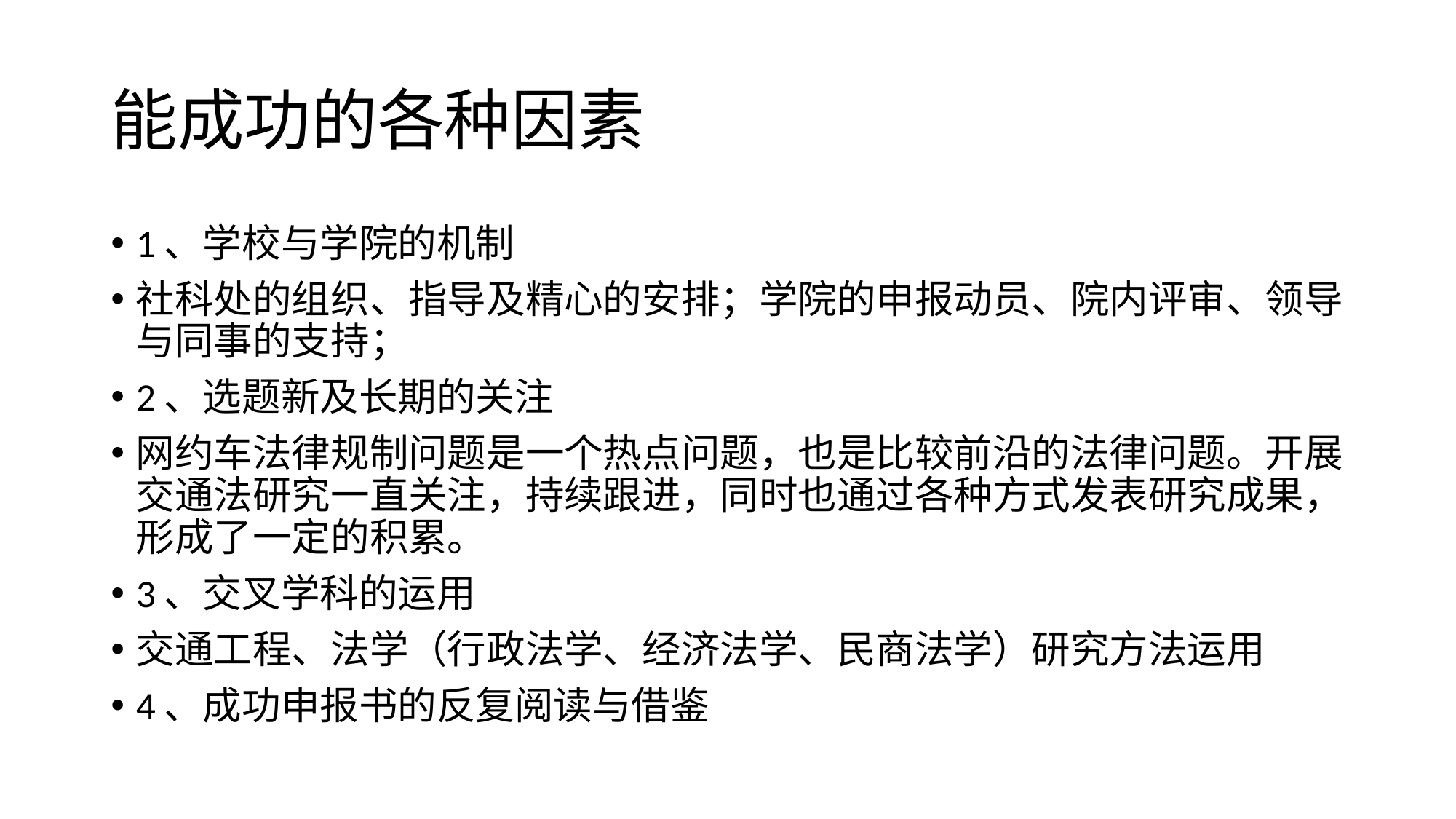

# 能成功的各种因素
1、学校与学院的机制
社科处的组织、指导及精心的安排；学院的申报动员、院内评审、领导与同事的支持；
2、选题新及长期的关注
网约车法律规制问题是一个热点问题，也是比较前沿的法律问题。开展交通法研究一直关注，持续跟进，同时也通过各种方式发表研究成果，形成了一定的积累。
3、交叉学科的运用
交通工程、法学（行政法学、经济法学、民商法学）研究方法运用
4、成功申报书的反复阅读与借鉴